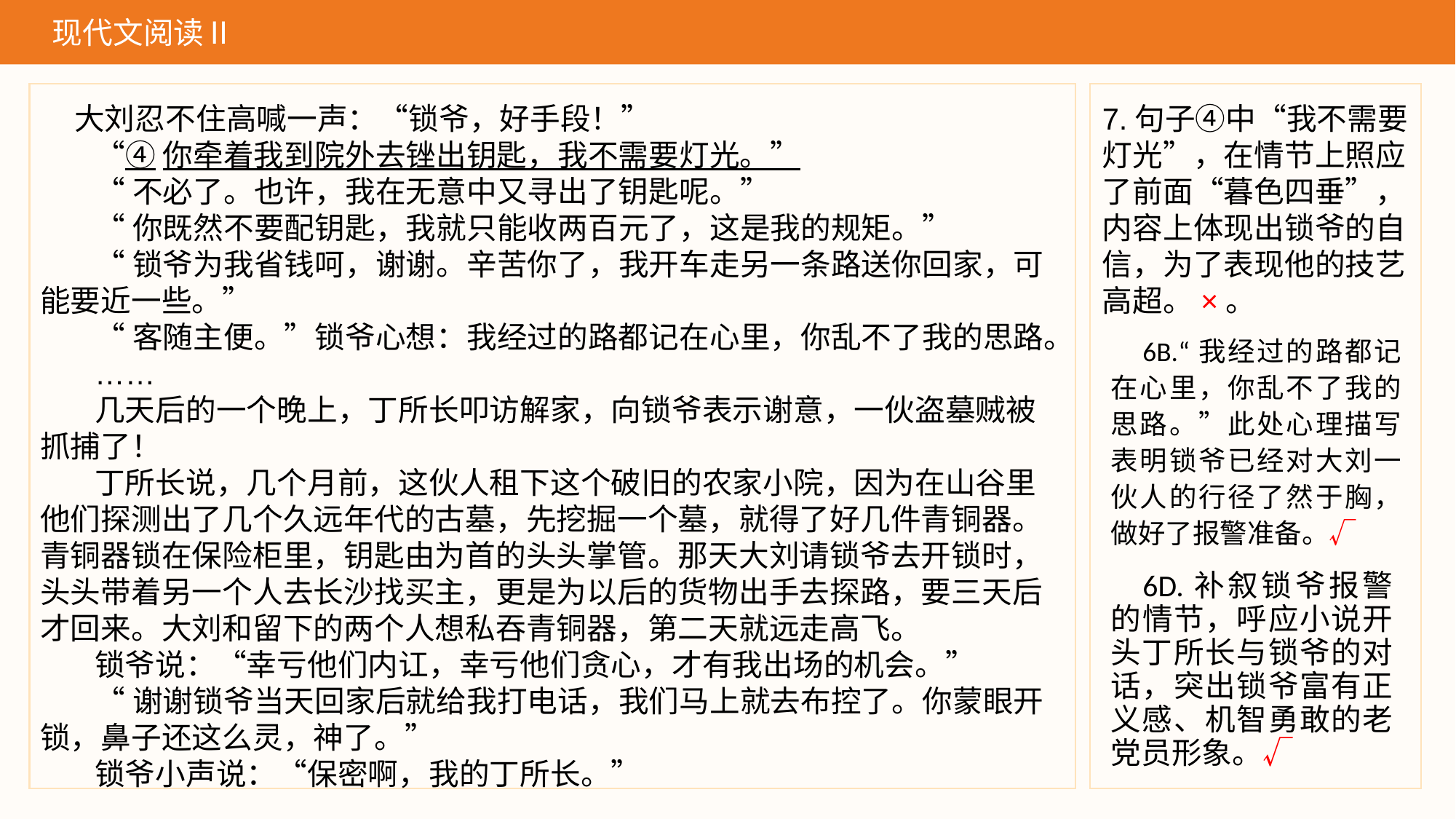

现代文阅读Ⅱ

    大刘忍不住高喊一声：“锁爷，好手段！”
“④你牵着我到院外去锉出钥匙，我不需要灯光。”
“不必了。也许，我在无意中又寻出了钥匙呢。”
“你既然不要配钥匙，我就只能收两百元了，这是我的规矩。”
“锁爷为我省钱呵，谢谢。辛苦你了，我开车走另一条路送你回家，可能要近一些。”
“客随主便。”锁爷心想：我经过的路都记在心里，你乱不了我的思路。
……
几天后的一个晚上，丁所长叩访解家，向锁爷表示谢意，一伙盗墓贼被抓捕了！
丁所长说，几个月前，这伙人租下这个破旧的农家小院，因为在山谷里他们探测出了几个久远年代的古墓，先挖掘一个墓，就得了好几件青铜器。青铜器锁在保险柜里，钥匙由为首的头头掌管。那天大刘请锁爷去开锁时，头头带着另一个人去长沙找买主，更是为以后的货物出手去探路，要三天后才回来。大刘和留下的两个人想私吞青铜器，第二天就远走高飞。
锁爷说：“幸亏他们内讧，幸亏他们贪心，才有我出场的机会。”
“谢谢锁爷当天回家后就给我打电话，我们马上就去布控了。你蒙眼开锁，鼻子还这么灵，神了。”
锁爷小声说：“保密啊，我的丁所长。”
7.句子④中“我不需要灯光”，在情节上照应了前面“暮色四垂”，内容上体现出锁爷的自信，为了表现他的技艺高超。×。
6B.“我经过的路都记在心里，你乱不了我的思路。”此处心理描写表明锁爷已经对大刘一伙人的行径了然于胸，做好了报警准备。√

6D.补叙锁爷报警的情节，呼应小说开头丁所长与锁爷的对话，突出锁爷富有正义感、机智勇敢的老党员形象。√